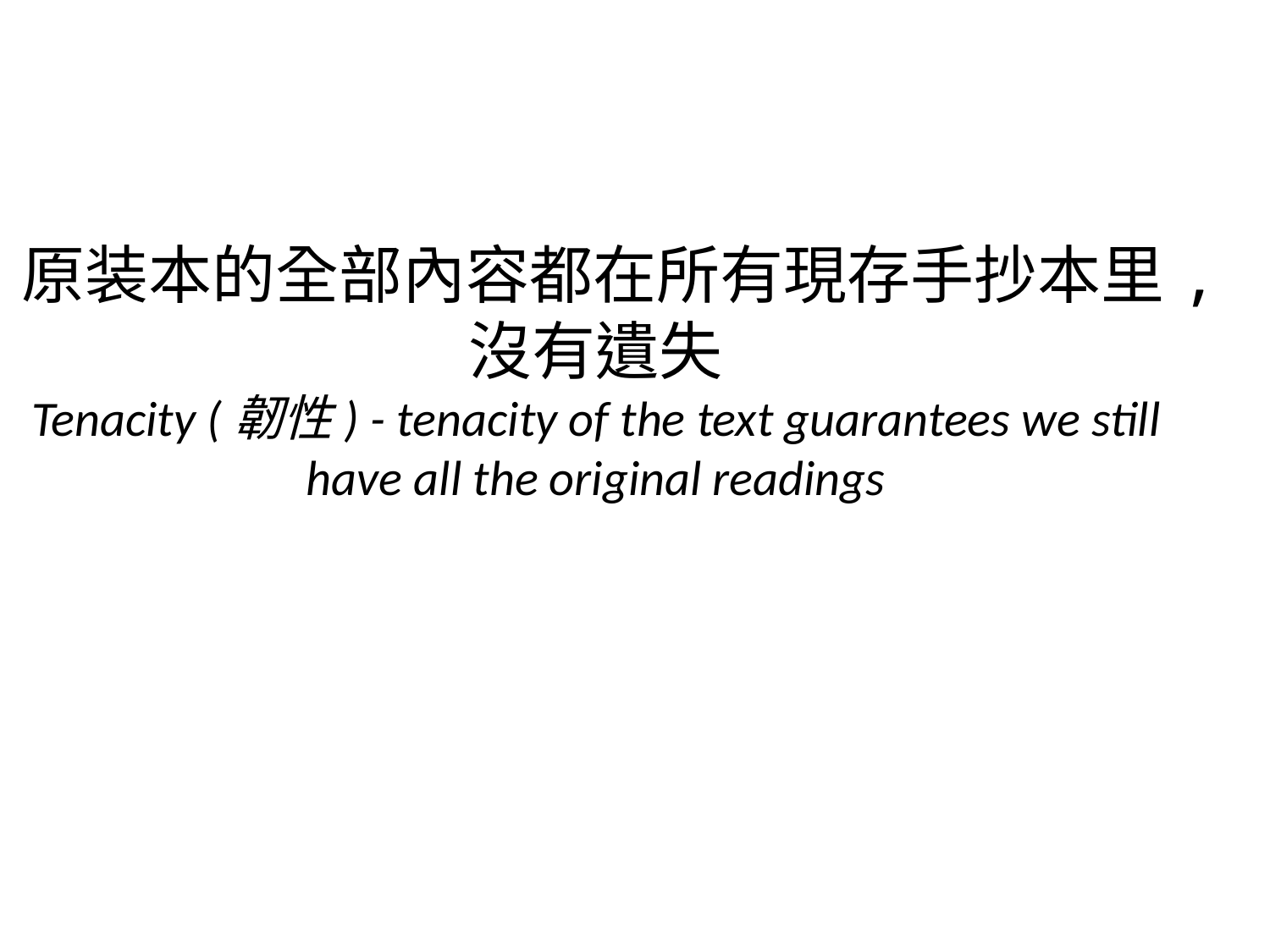

原装本的全部內容都在所有現存手抄本里,
沒有遺失
Tenacity (韌性) - tenacity of the text guarantees we still have all the original readings